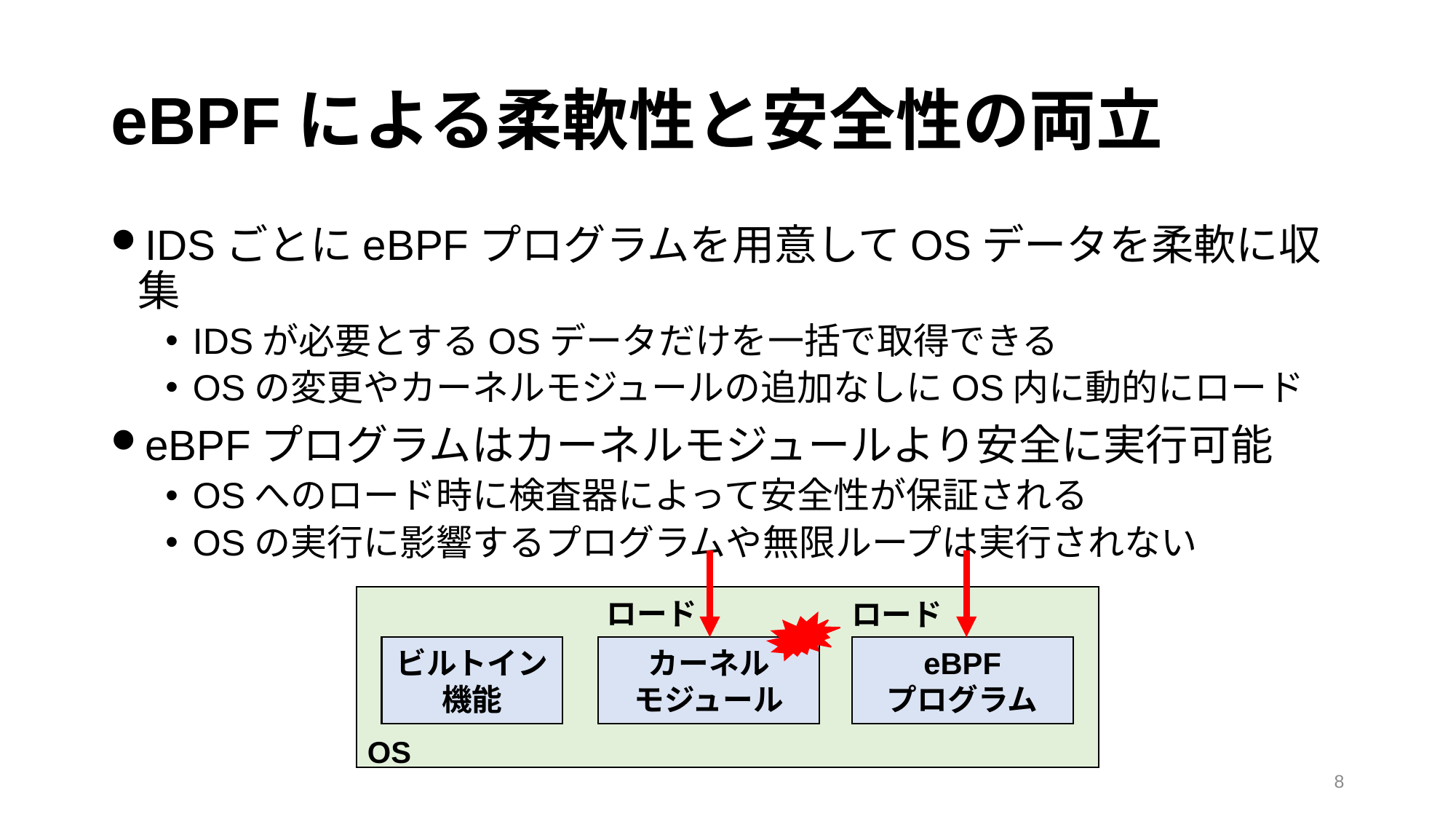

# eBPFによる柔軟性と安全性の両立
IDSごとにeBPFプログラムを用意してOSデータを柔軟に収集
IDSが必要とするOSデータだけを一括で取得できる
OSの変更やカーネルモジュールの追加なしにOS内に動的にロード
eBPFプログラムはカーネルモジュールより安全に実行可能
OSへのロード時に検査器によって安全性が保証される
OSの実行に影響するプログラムや無限ループは実行されない

ロード
ロード

ビルトイン
機能
eBPF
プログラム
カーネル
モジュール
OS
8